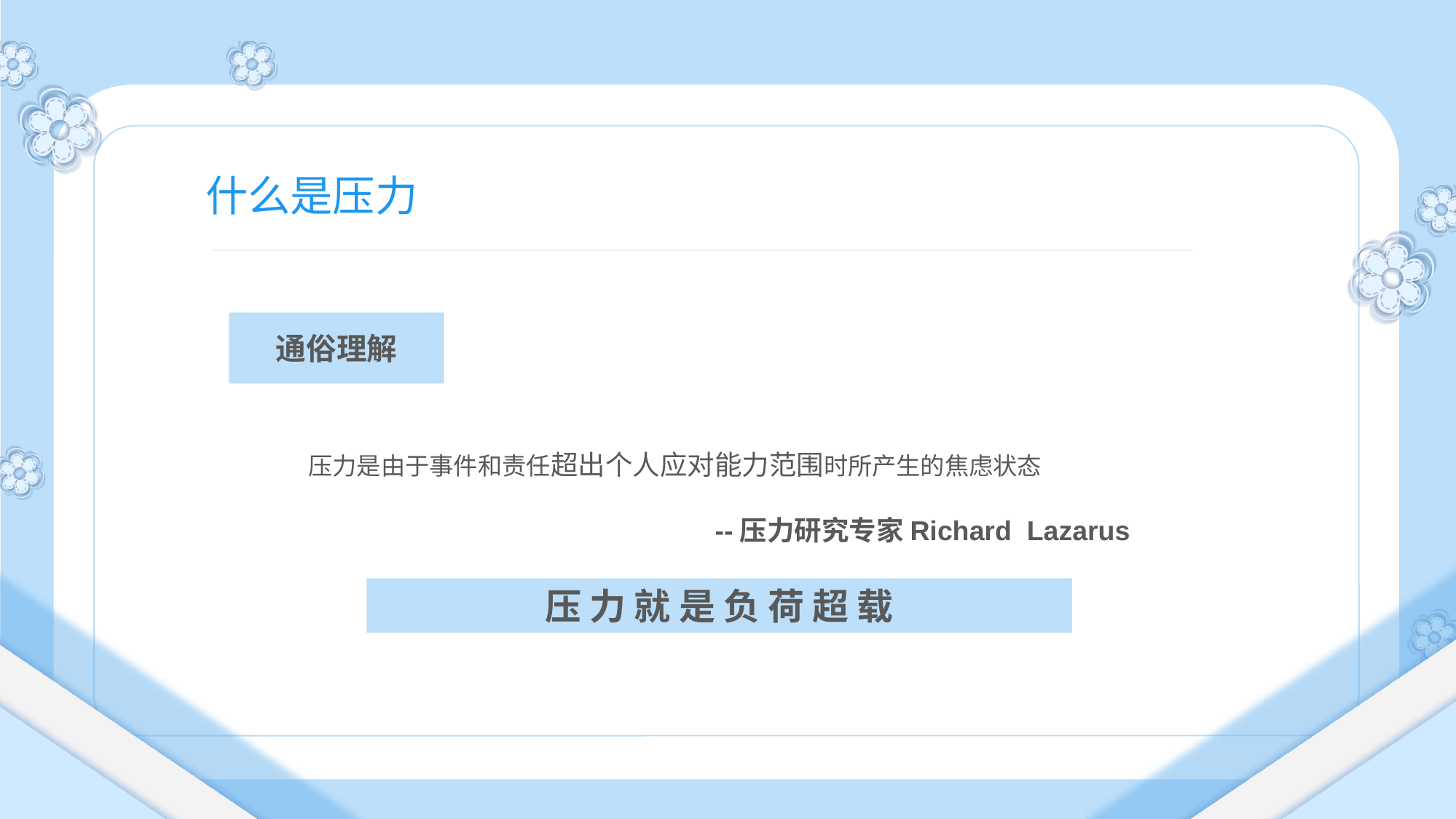

什么是压力
通俗理解
压力是由于事件和责任超出个人应对能力范围时所产生的焦虑状态
                       --压力研究专家Richard  Lazarus
压 力 就 是 负 荷 超 载